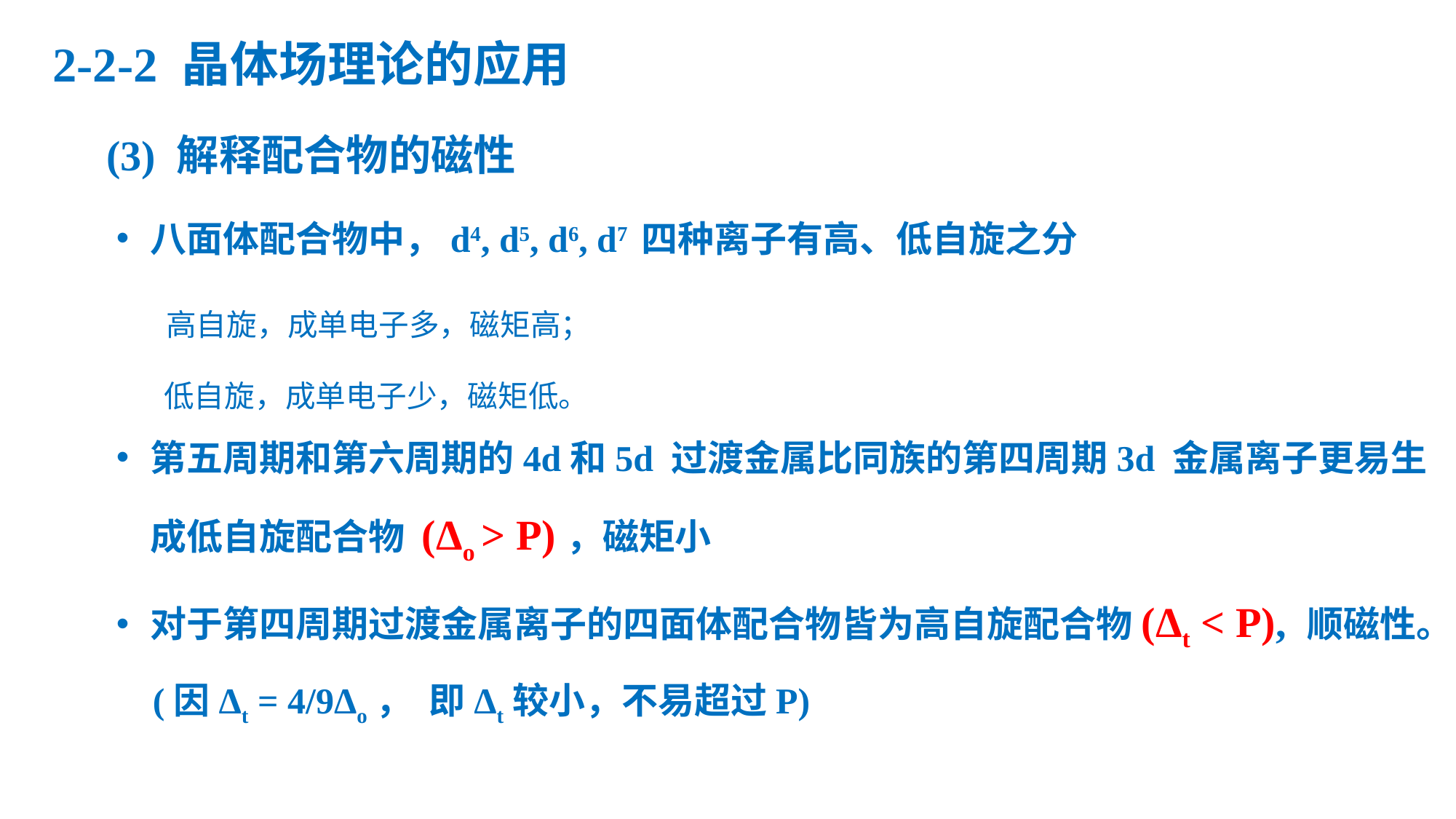

# 2-2-2 晶体场理论的应用
(3) 解释配合物的磁性
八面体配合物中，d4, d5, d6, d7 四种离子有高、低自旋之分
     高自旋，成单电子多，磁矩高；
      低自旋，成单电子少，磁矩低。
第五周期和第六周期的4d和5d 过渡金属比同族的第四周期3d 金属离子更易生成低自旋配合物 (Δo > P)，磁矩小
对于第四周期过渡金属离子的四面体配合物皆为高自旋配合物(Δt < P), 顺磁性。
    (因Δt = 4/9Δo，  即Δt较小，不易超过P)